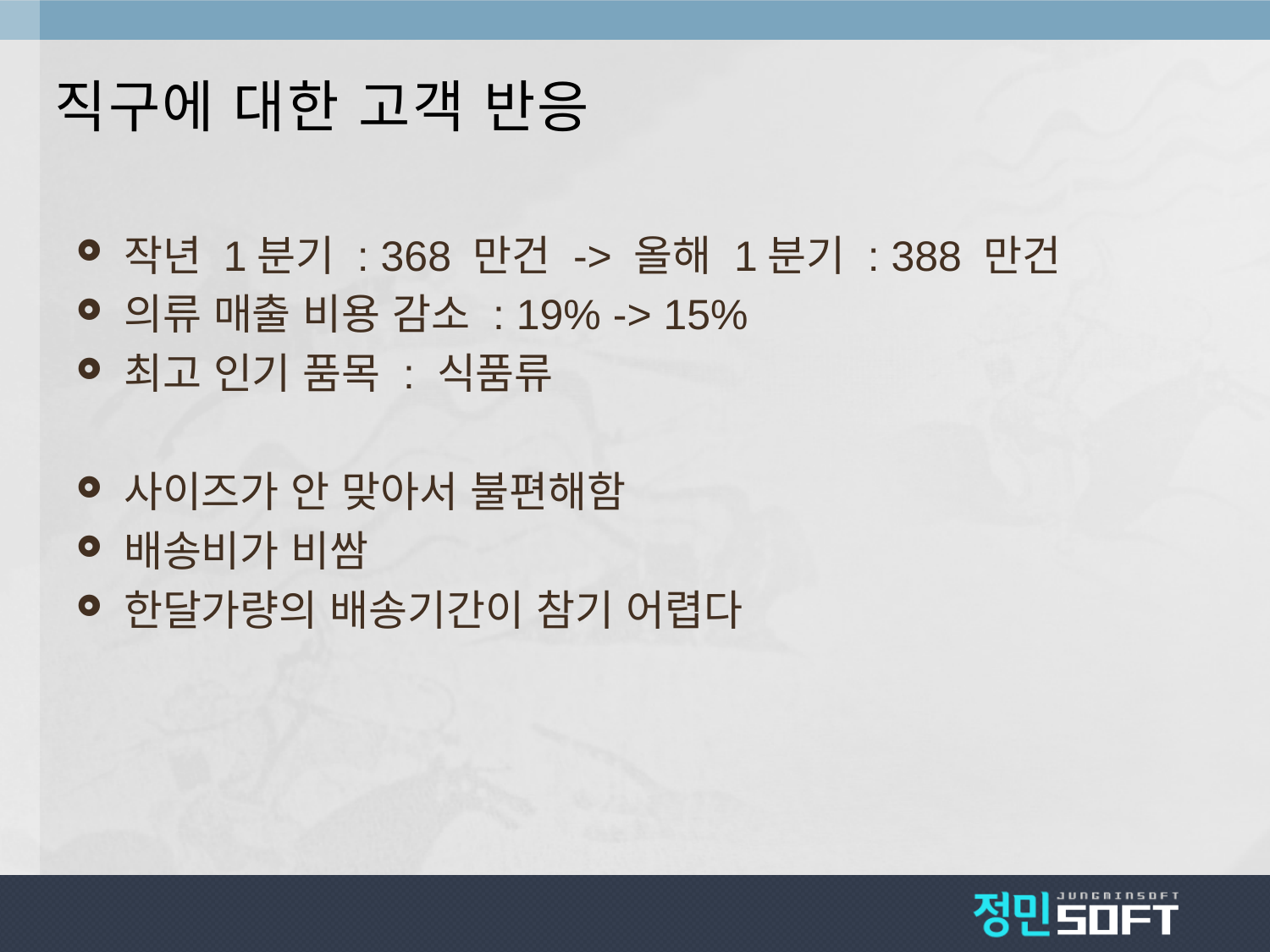

# 직구에 대한 고객 반응
작년 1분기 : 368 만건 -> 올해 1분기 : 388 만건
의류 매출 비용 감소 : 19% -> 15%
최고 인기 품목 : 식품류

사이즈가 안 맞아서 불편해함
배송비가 비쌈
한달가량의 배송기간이 참기 어렵다